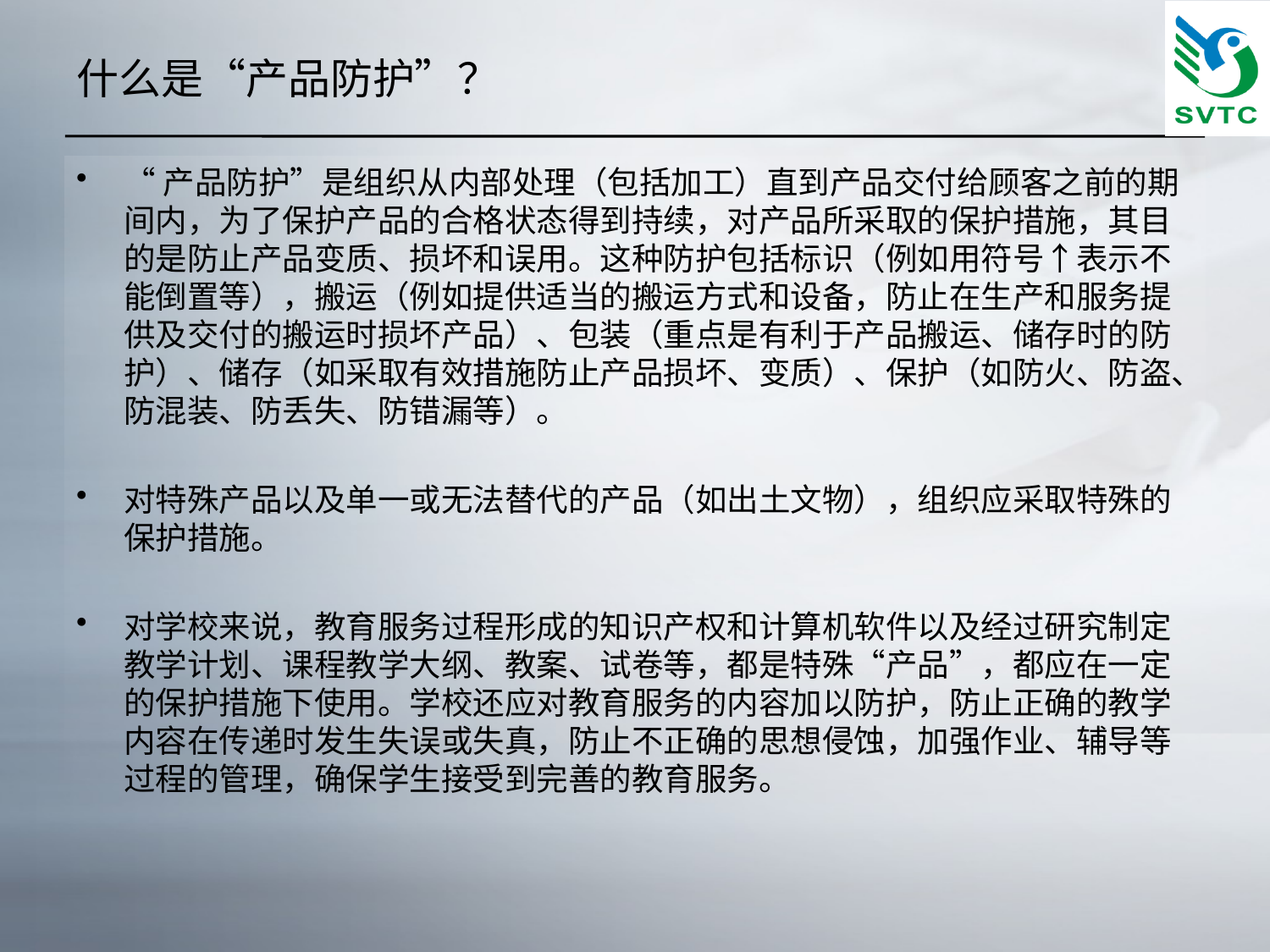

# 什么是“产品防护”？
“产品防护”是组织从内部处理（包括加工）直到产品交付给顾客之前的期间内，为了保护产品的合格状态得到持续，对产品所采取的保护措施，其目的是防止产品变质、损坏和误用。这种防护包括标识（例如用符号↑表示不能倒置等），搬运（例如提供适当的搬运方式和设备，防止在生产和服务提供及交付的搬运时损坏产品）、包装（重点是有利于产品搬运、储存时的防护）、储存（如采取有效措施防止产品损坏、变质）、保护（如防火、防盗、防混装、防丢失、防错漏等）。

对特殊产品以及单一或无法替代的产品（如出土文物），组织应采取特殊的保护措施。

对学校来说，教育服务过程形成的知识产权和计算机软件以及经过研究制定教学计划、课程教学大纲、教案、试卷等，都是特殊“产品”，都应在一定的保护措施下使用。学校还应对教育服务的内容加以防护，防止正确的教学内容在传递时发生失误或失真，防止不正确的思想侵蚀，加强作业、辅导等过程的管理，确保学生接受到完善的教育服务。